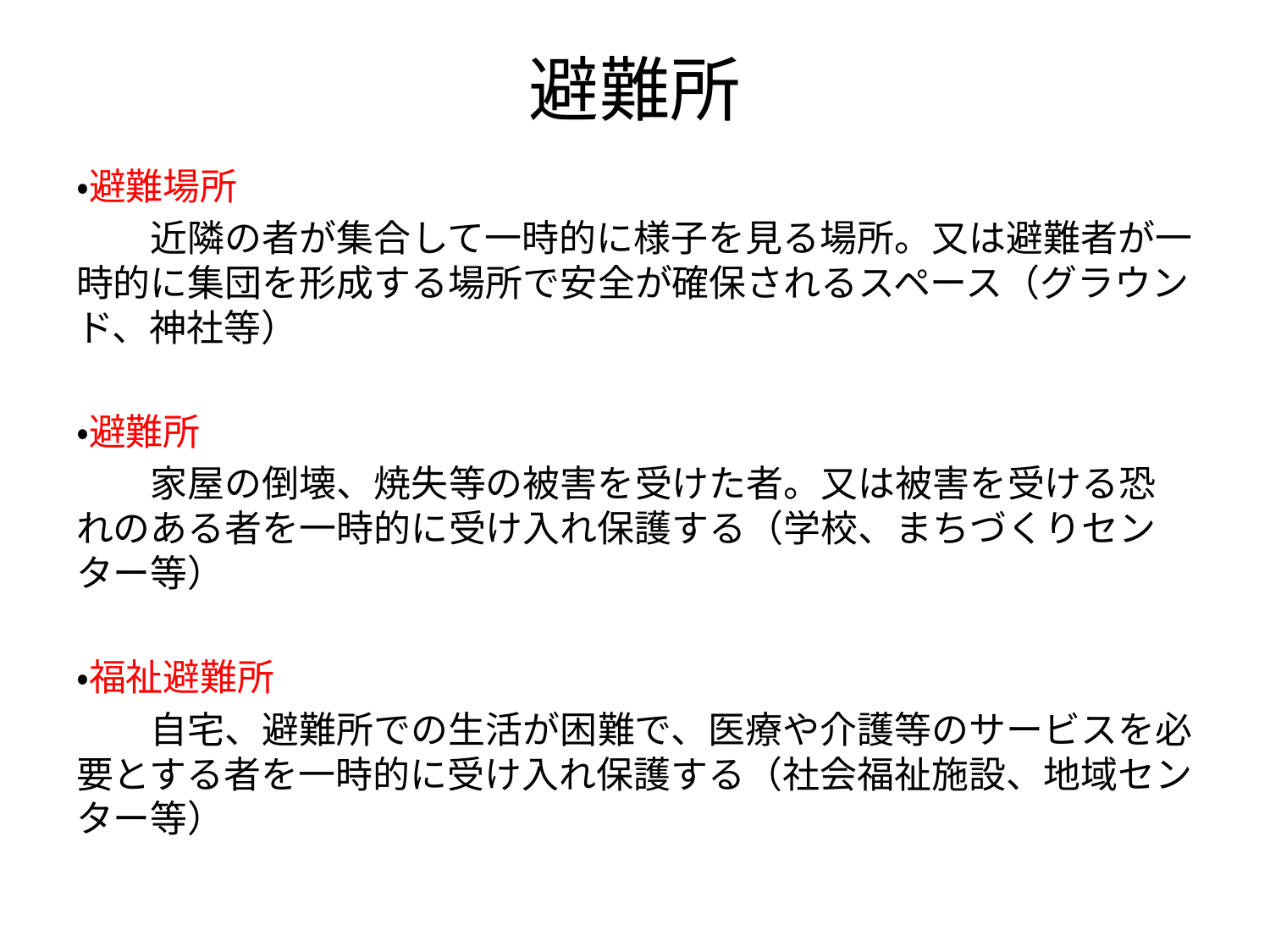

# 避難所
・避難場所
　　近隣の者が集合して一時的に様子を見る場所。又は避難者が一時的に集団を形成する場所で安全が確保されるスペース（グラウンド、神社等）

・避難所
　　家屋の倒壊、焼失等の被害を受けた者。又は被害を受ける恐れのある者を一時的に受け入れ保護する（学校、まちづくりセンター等）

・福祉避難所
　　自宅、避難所での生活が困難で、医療や介護等のサービスを必要とする者を一時的に受け入れ保護する（社会福祉施設、地域センター等）